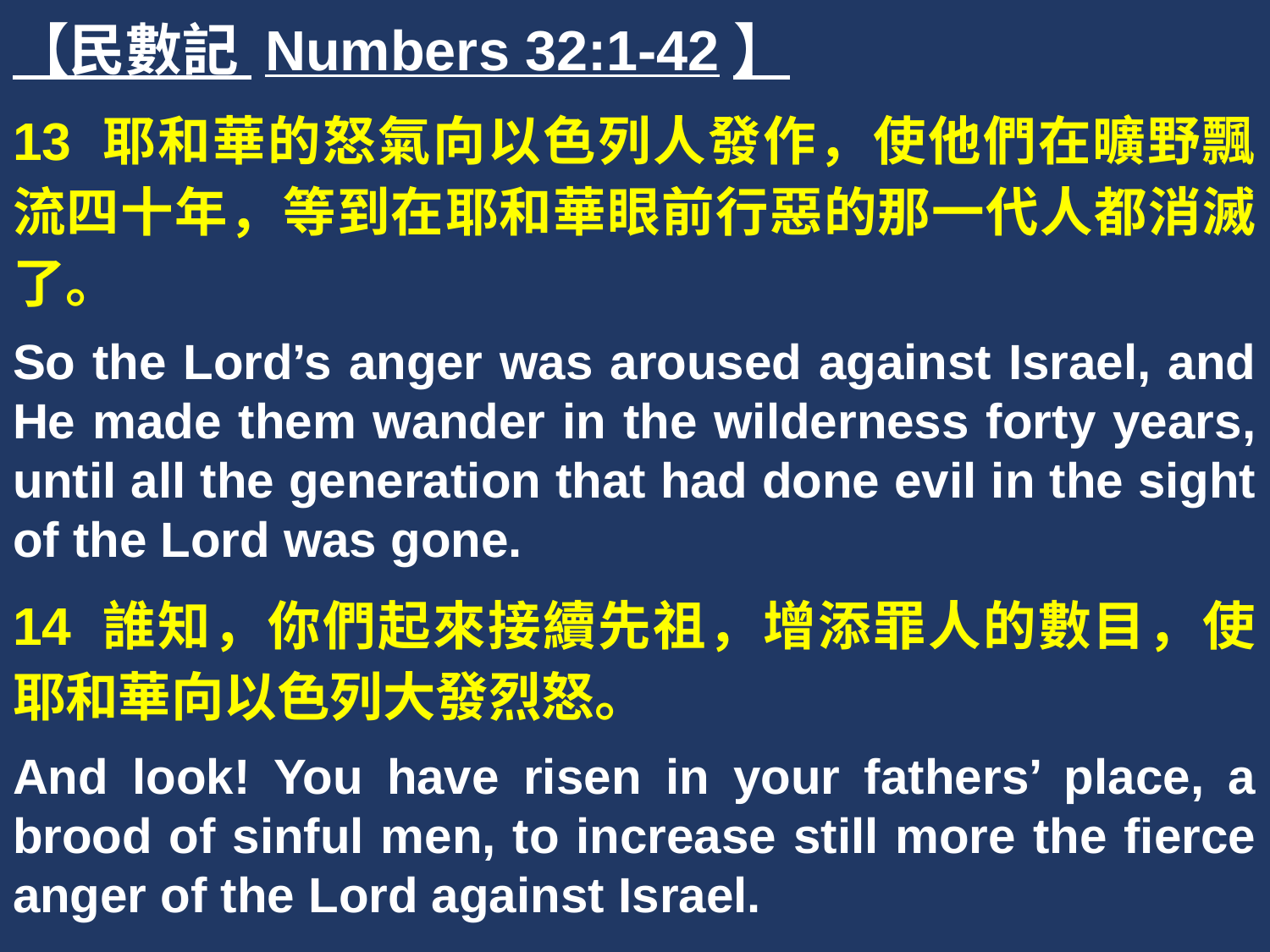

【民數記 Numbers 32:1-42】
13 耶和華的怒氣向以色列人發作，使他們在曠野飄流四十年，等到在耶和華眼前行惡的那一代人都消滅了。
So the Lord’s anger was aroused against Israel, and He made them wander in the wilderness forty years, until all the generation that had done evil in the sight of the Lord was gone.
14 誰知，你們起來接續先祖，增添罪人的數目，使耶和華向以色列大發烈怒。
And look! You have risen in your fathers’ place, a brood of sinful men, to increase still more the fierce anger of the Lord against Israel.